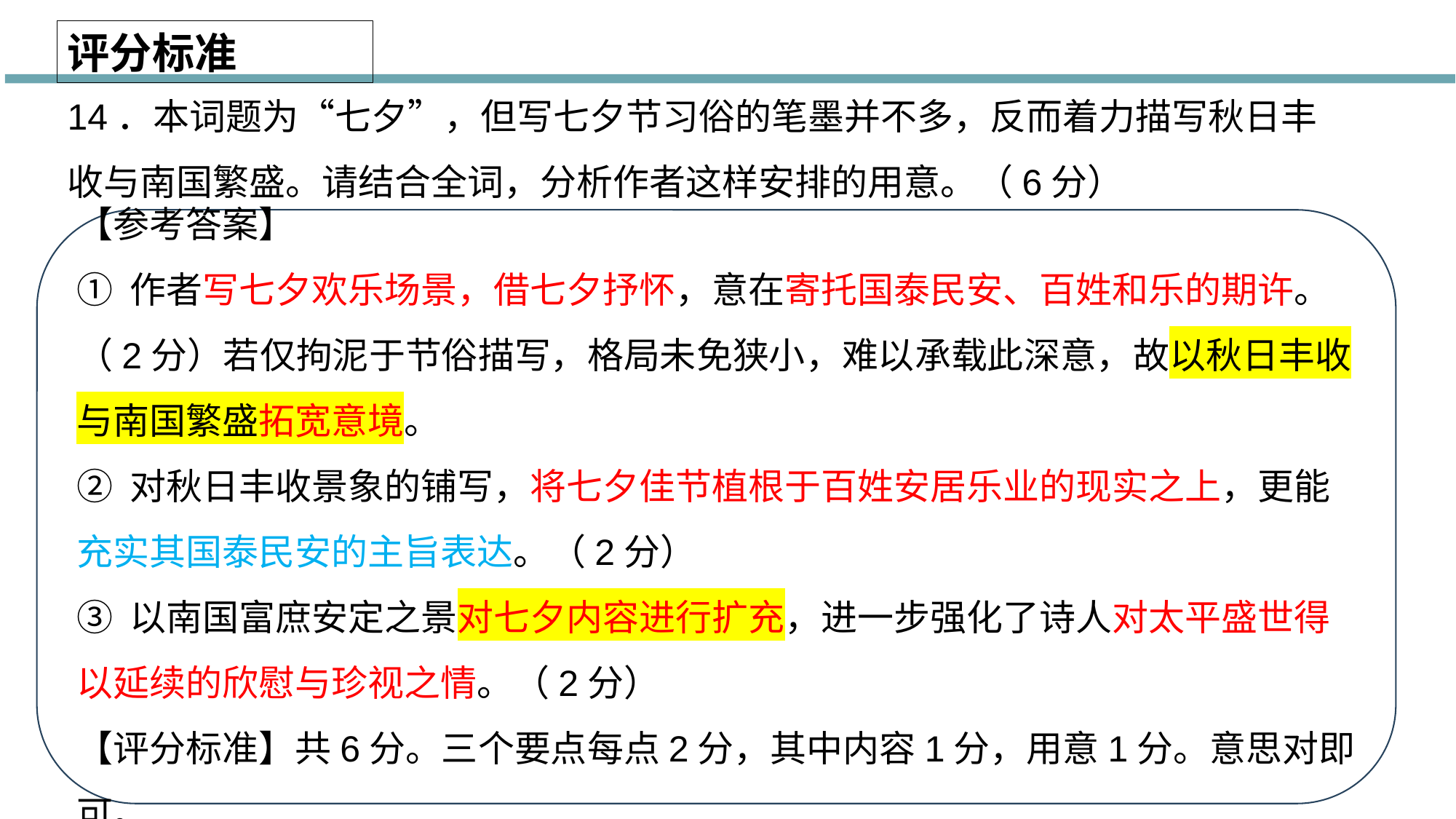

评分标准
14．本词题为“七夕”，但写七夕节习俗的笔墨并不多，反而着力描写秋日丰收与南国繁盛。请结合全词，分析作者这样安排的用意。（6分）

【参考答案】
① 作者写七夕欢乐场景，借七夕抒怀，意在寄托国泰民安、百姓和乐的期许。（2分）若仅拘泥于节俗描写，格局未免狭小，难以承载此深意，故以秋日丰收与南国繁盛拓宽意境。
② 对秋日丰收景象的铺写，将七夕佳节植根于百姓安居乐业的现实之上，更能充实其国泰民安的主旨表达。（2分）
③ 以南国富庶安定之景对七夕内容进行扩充，进一步强化了诗人对太平盛世得以延续的欣慰与珍视之情。（2分）
【评分标准】共6分。三个要点每点2分，其中内容1分，用意1分。意思对即可。